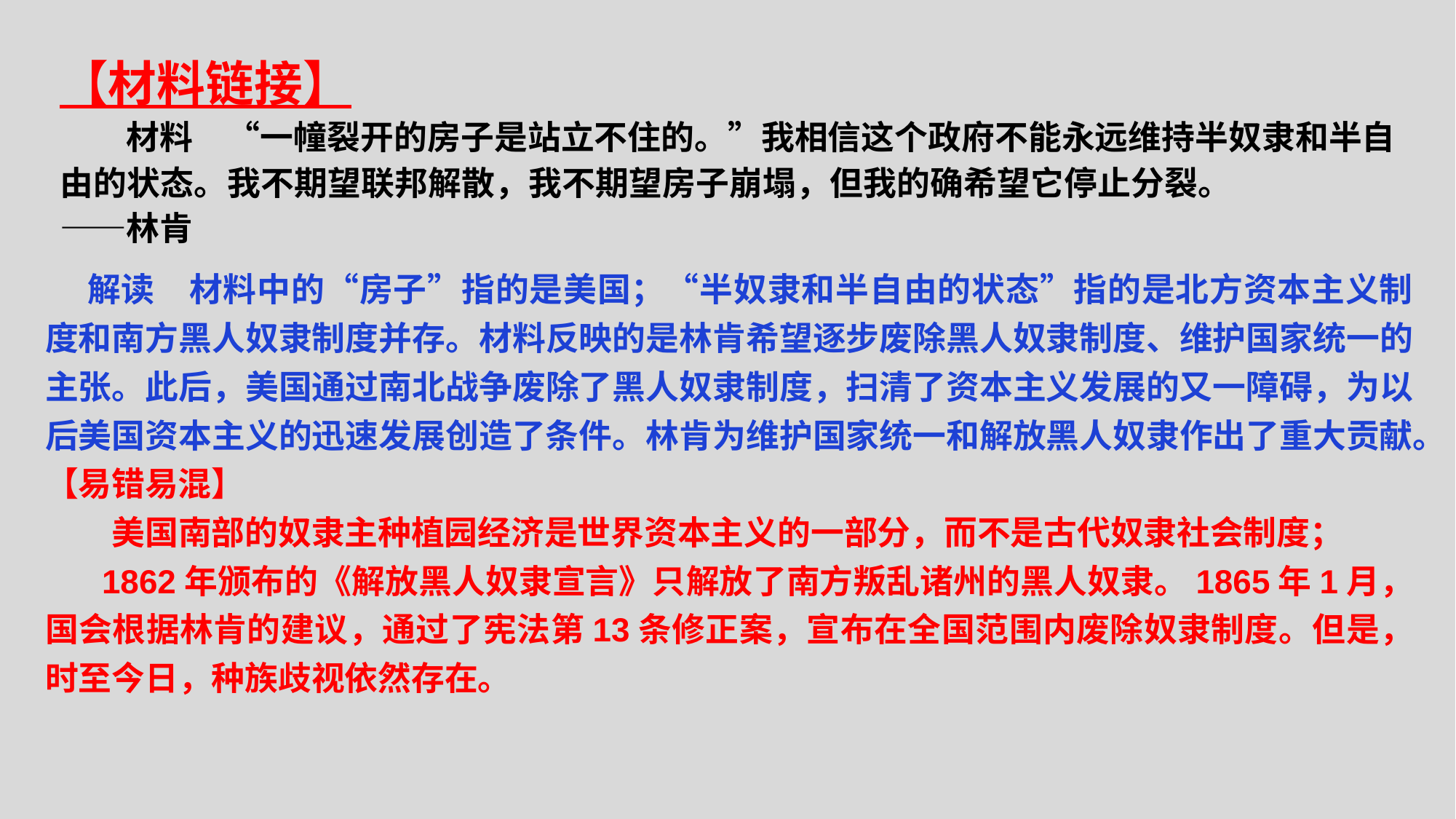

【材料链接】
　　材料　“一幢裂开的房子是站立不住的。”我相信这个政府不能永远维持半奴隶和半自由的状态。我不期望联邦解散，我不期望房子崩塌，但我的确希望它停止分裂。                      ——林肯
    解读　材料中的“房子”指的是美国；“半奴隶和半自由的状态”指的是北方资本主义制度和南方黑人奴隶制度并存。材料反映的是林肯希望逐步废除黑人奴隶制度、维护国家统一的主张。此后，美国通过南北战争废除了黑人奴隶制度，扫清了资本主义发展的又一障碍，为以后美国资本主义的迅速发展创造了条件。林肯为维护国家统一和解放黑人奴隶作出了重大贡献。
【易错易混】
　　美国南部的奴隶主种植园经济是世界资本主义的一部分，而不是古代奴隶社会制度；
      1862年颁布的《解放黑人奴隶宣言》只解放了南方叛乱诸州的黑人奴隶。1865年1月，国会根据林肯的建议，通过了宪法第13条修正案，宣布在全国范围内废除奴隶制度。但是，时至今日，种族歧视依然存在。